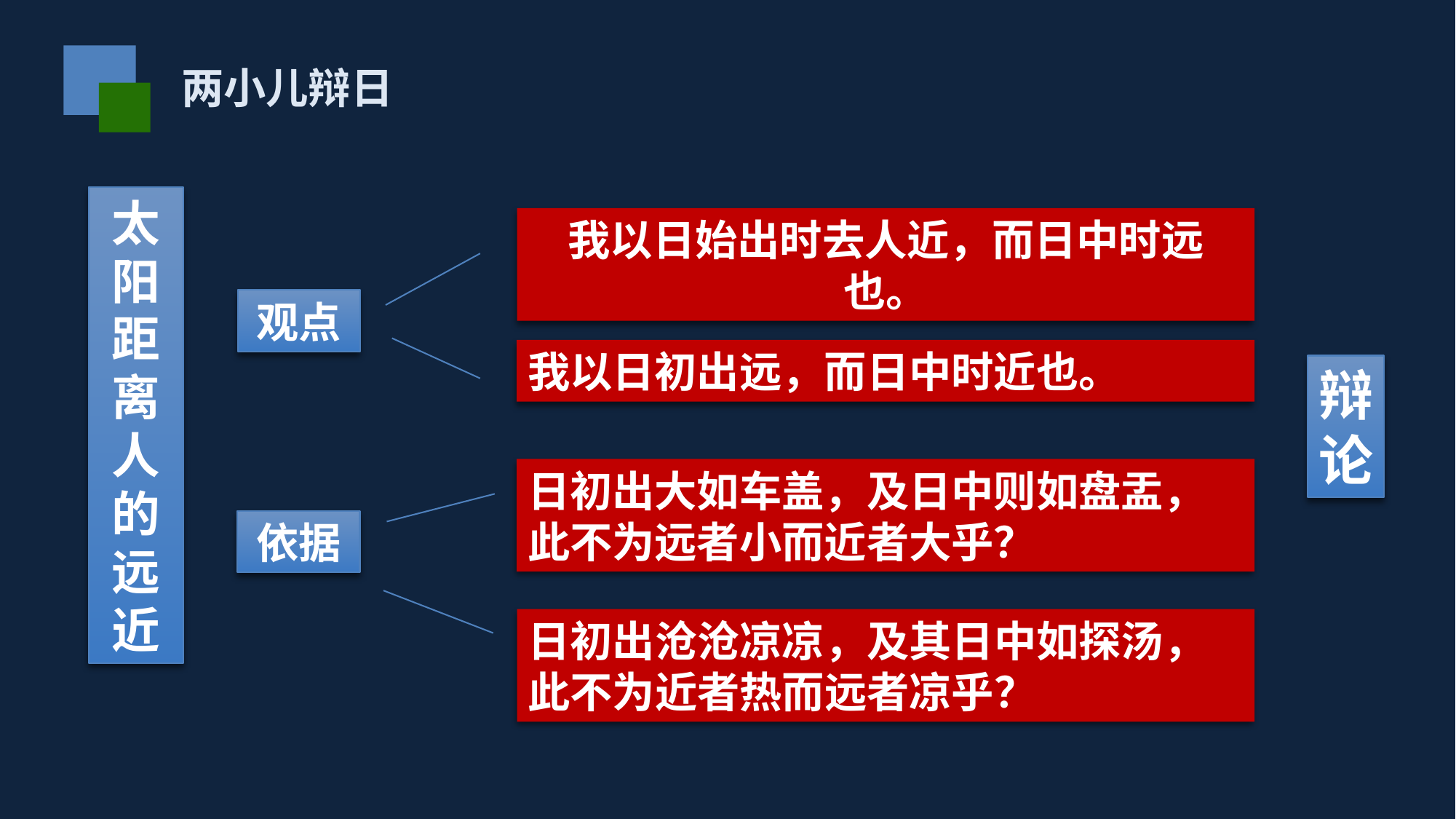

两小儿辩日
太
阳
距
离
人
的
远
近
我以日始出时去人近，而日中时远也。
观点
我以日初出远，而日中时近也。
辩论
日初出大如车盖，及日中则如盘盂，此不为远者小而近者大乎？
依据
日初出沧沧凉凉，及其日中如探汤，此不为近者热而远者凉乎？